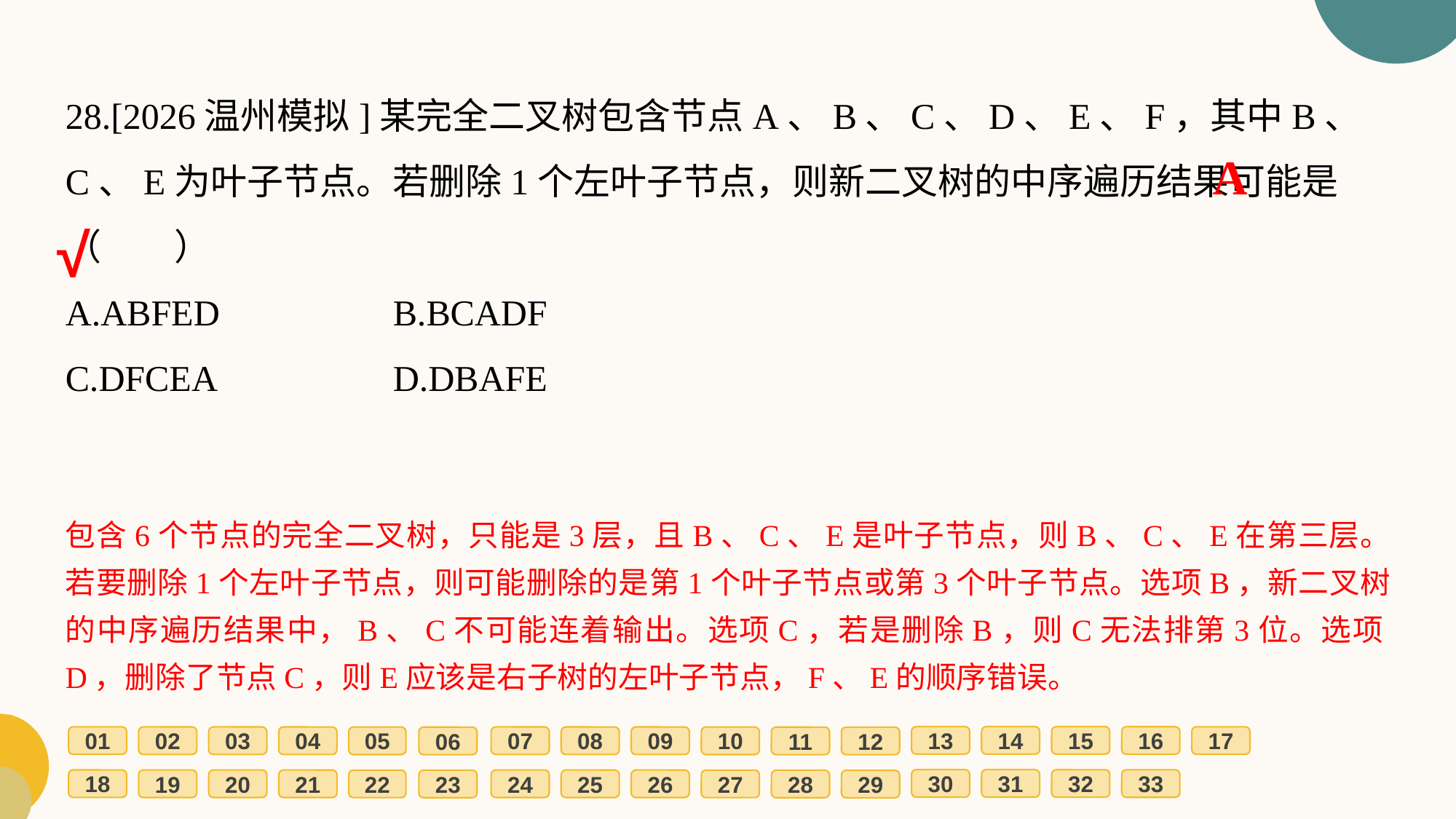

28.[2026温州模拟]某完全二叉树包含节点A、B、C、D、E、F，其中B、C、E为叶子节点。若删除1个左叶子节点，则新二叉树的中序遍历结果可能是	（　　）
A.ABFED		B.BCADF
C.DFCEA		D.DBAFE
A
√
包含6个节点的完全二叉树，只能是3层，且B、C、E是叶子节点，则B、C、E在第三层。若要删除1个左叶子节点，则可能删除的是第1个叶子节点或第3个叶子节点。选项B，新二叉树的中序遍历结果中，B、C不可能连着输出。选项C，若是删除B，则C无法排第3位。选项D，删除了节点C，则E应该是右子树的左叶子节点，F、E的顺序错误。